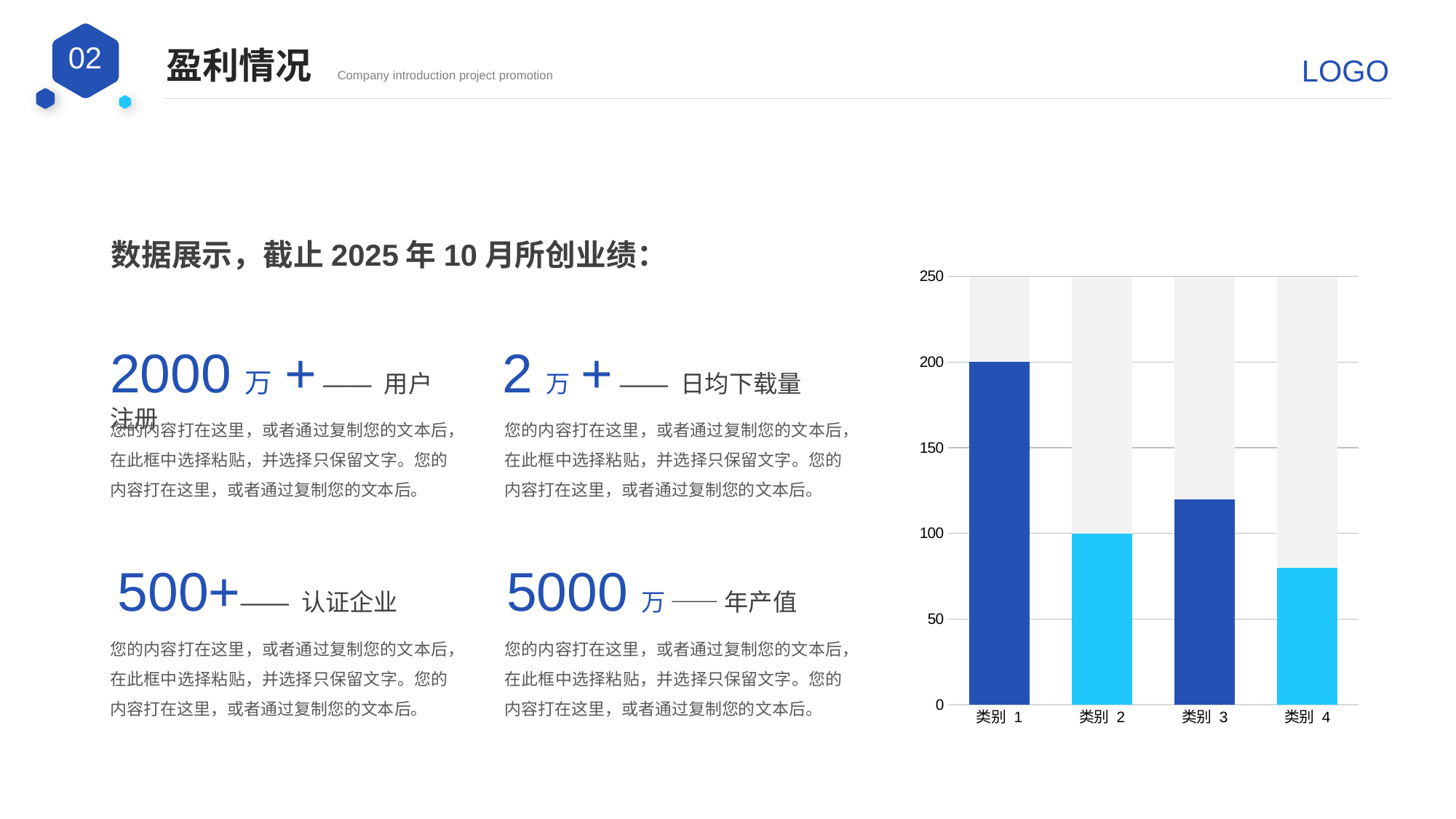

盈利情况
Company introduction project promotion
数据展示，截止2025年10月所创业绩：

### Chart

| Category | 系列 1 | 系列 2 |
|---|---|---|
| 类别 1 | 200.0 | 300.0 |
| 类别 2 | 100.0 | 300.0 |
| 类别 3 | 120.0 | 300.0 |
| 类别 4 | 80.0 | 300.0 |
2000万 + —— 用户注册

2万 + —— 日均下载量

您的内容打在这里，或者通过复制您的文本后，在此框中选择粘贴，并选择只保留文字。您的内容打在这里，或者通过复制您的文本后。
您的内容打在这里，或者通过复制您的文本后，在此框中选择粘贴，并选择只保留文字。您的内容打在这里，或者通过复制您的文本后。
500+—— 认证企业

5000万 —— 年产值

您的内容打在这里，或者通过复制您的文本后，在此框中选择粘贴，并选择只保留文字。您的内容打在这里，或者通过复制您的文本后。
您的内容打在这里，或者通过复制您的文本后，在此框中选择粘贴，并选择只保留文字。您的内容打在这里，或者通过复制您的文本后。